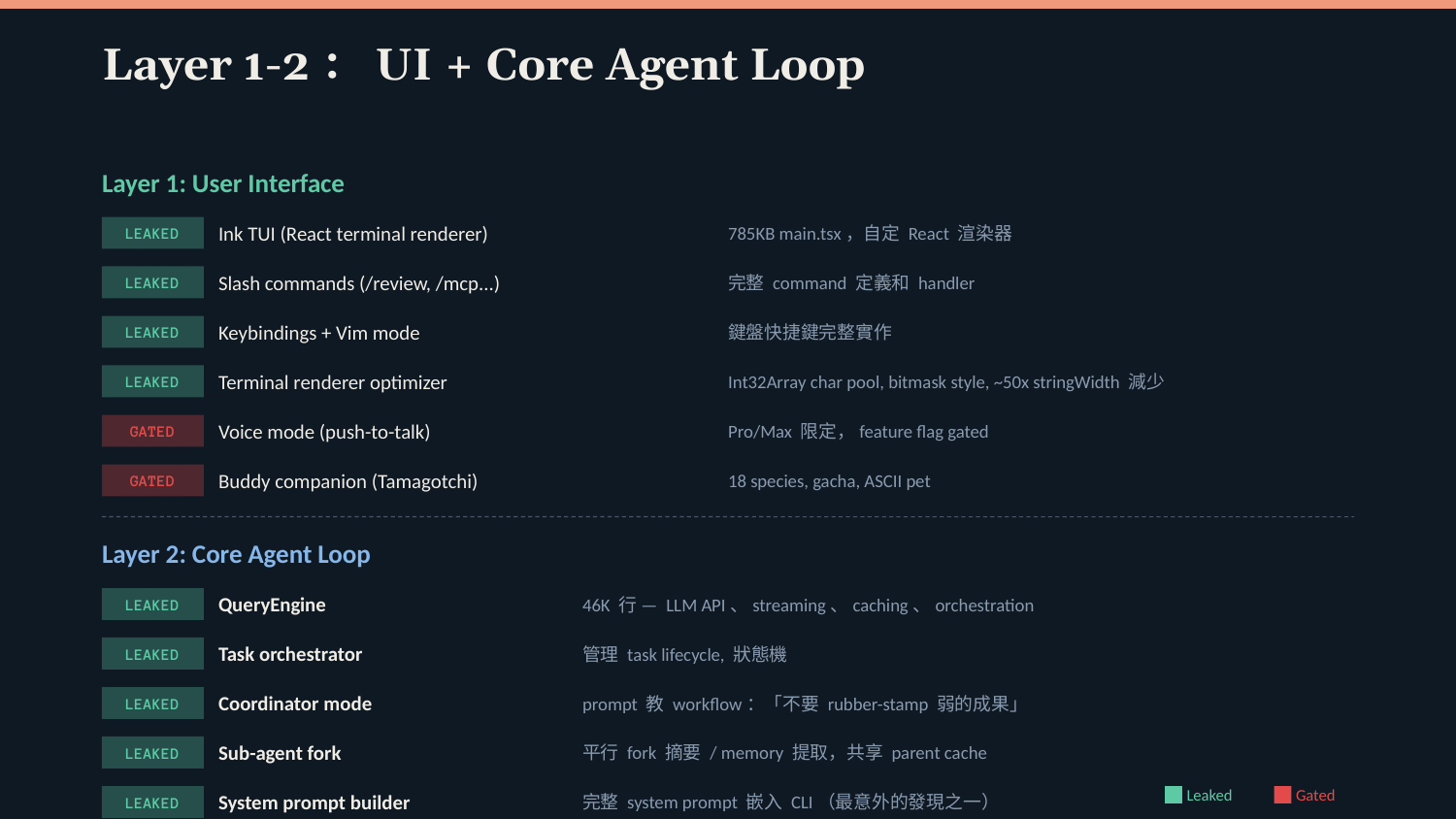

Layer 1-2：UI + Core Agent Loop
Layer 1: User Interface
Ink TUI (React terminal renderer)
785KB main.tsx，自定 React 渲染器

LEAKED
Slash commands (/review, /mcp...)
完整 command 定義和 handler

LEAKED
Keybindings + Vim mode
鍵盤快捷鍵完整實作

LEAKED
Terminal renderer optimizer
Int32Array char pool, bitmask style, ~50x stringWidth 減少

LEAKED
Voice mode (push-to-talk)
Pro/Max 限定，feature flag gated

GATED
Buddy companion (Tamagotchi)
18 species, gacha, ASCII pet

GATED

Layer 2: Core Agent Loop
QueryEngine
46K 行 — LLM API、streaming、caching、orchestration

LEAKED
Task orchestrator
管理 task lifecycle, 狀態機

LEAKED
Coordinator mode
prompt 教 workflow：「不要 rubber-stamp 弱的成果」

LEAKED
Sub-agent fork
平行 fork 摘要 / memory 提取，共享 parent cache

LEAKED
System prompt builder
完整 system prompt 嵌入 CLI（最意外的發現之一）
Leaked
Gated

LEAKED

ULTRAPLAN
Remote Opus 4.6 做 30 min 規劃 → teleport 回本地

GATED